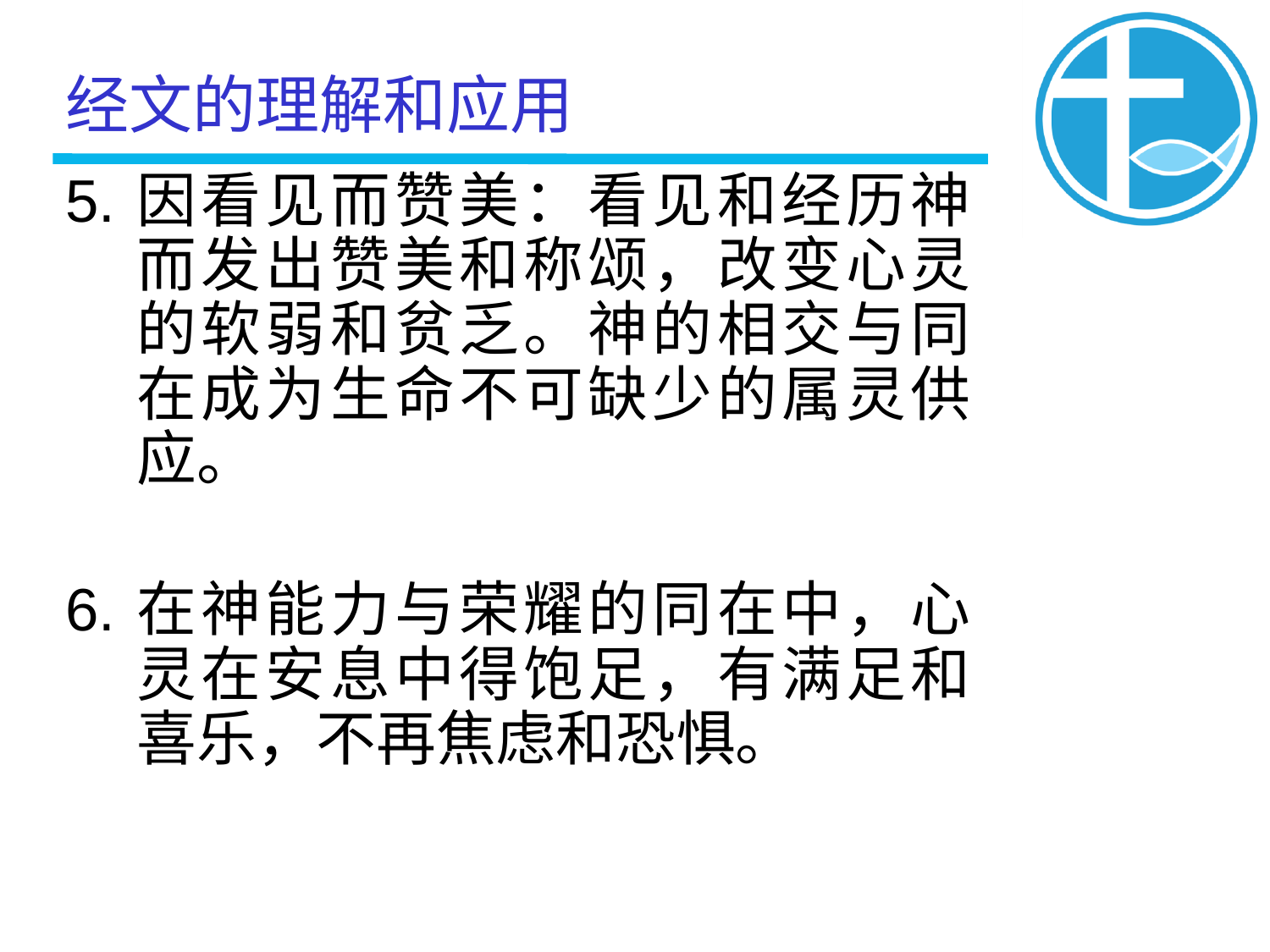

经文的理解和应用
因看见而赞美：看见和经历神而发出赞美和称颂，改变心灵的软弱和贫乏。神的相交与同在成为生命不可缺少的属灵供应。

在神能力与荣耀的同在中，心灵在安息中得饱足，有满足和喜乐，不再焦虑和恐惧。